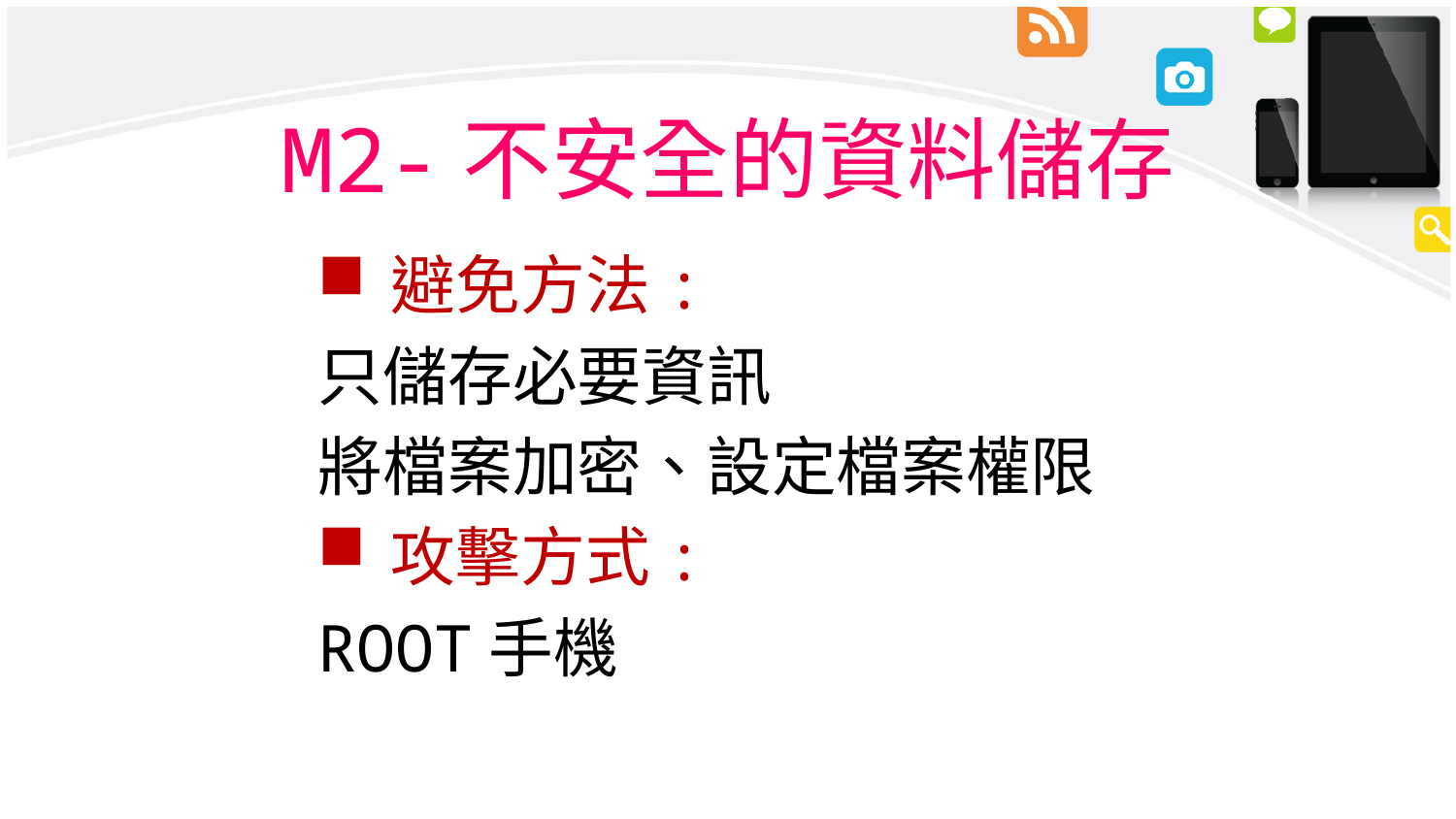

# M2-不安全的資料儲存
避免方法:
只儲存必要資訊
將檔案加密、設定檔案權限
攻擊方式:
ROOT手機